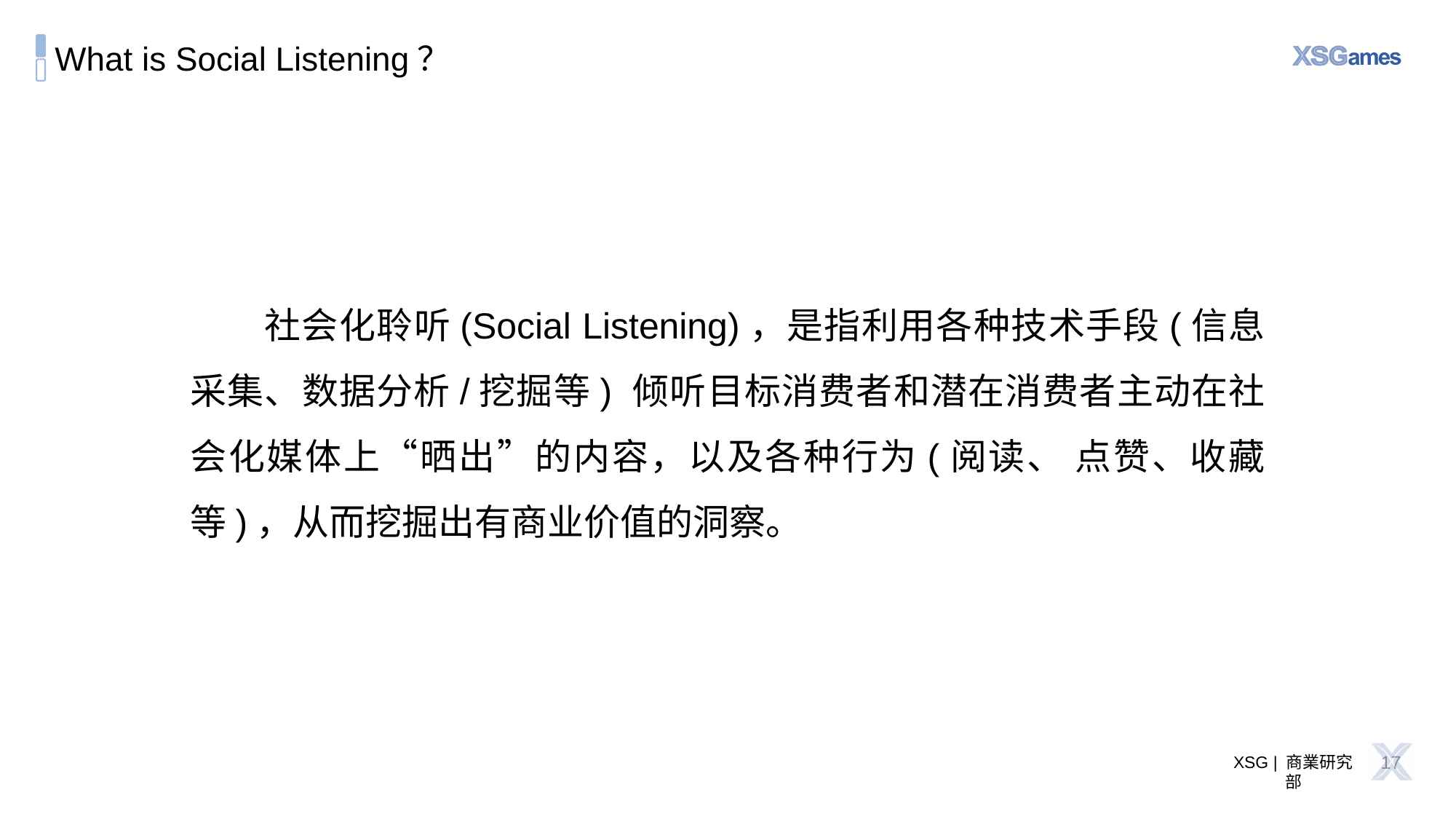

# What is Social Listening？
       社会化聆听(Social Listening)，是指利用各种技术手段(信息采集、数据分析/挖掘等) 倾听目标消费者和潜在消费者主动在社会化媒体上“晒出”的内容，以及各种行为(阅读、 点赞、收藏等)，从而挖掘出有商业价值的洞察。
17